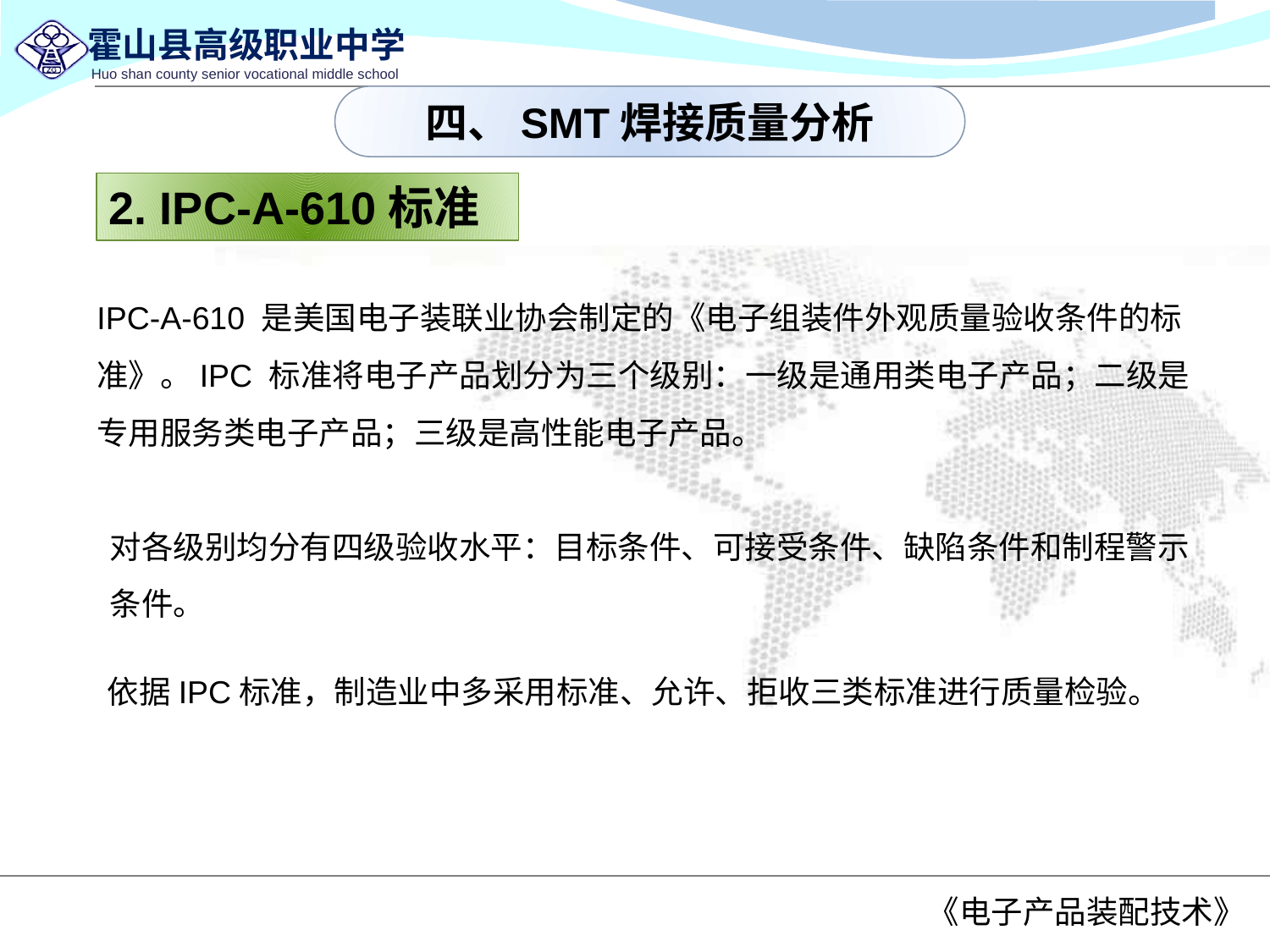

四、SMT焊接质量分析
2. IPC-A-610标准
IPC-A-610 是美国电子装联业协会制定的《电子组装件外观质量验收条件的标准》。IPC 标准将电子产品划分为三个级别：一级是通用类电子产品；二级是专用服务类电子产品；三级是高性能电子产品。

对各级别均分有四级验收水平：目标条件、可接受条件、缺陷条件和制程警示条件。

依据IPC标准，制造业中多采用标准、允许、拒收三类标准进行质量检验。